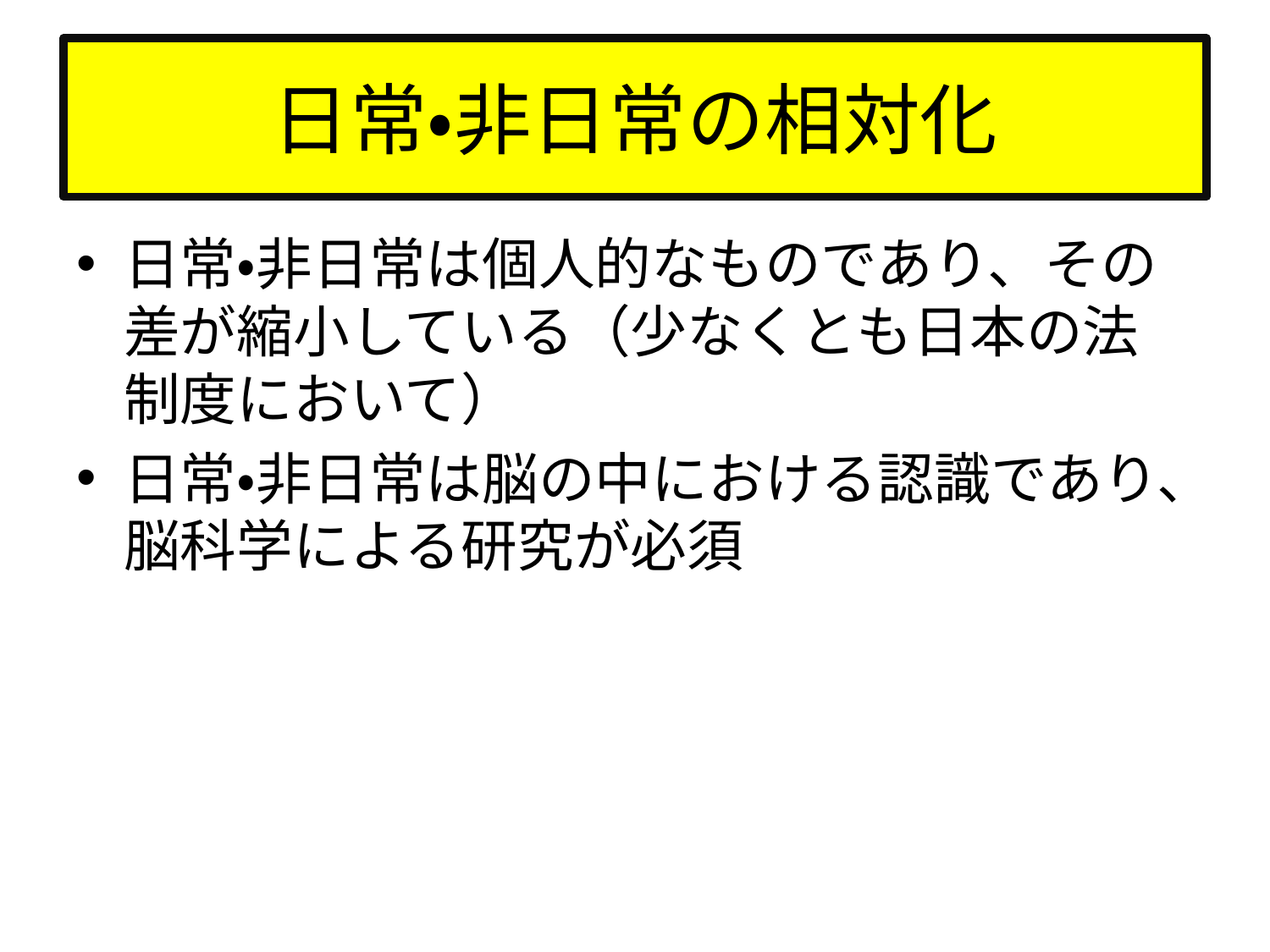

# 日常・非日常の相対化
日常・非日常は個人的なものであり、その差が縮小している（少なくとも日本の法制度において）
日常・非日常は脳の中における認識であり、脳科学による研究が必須